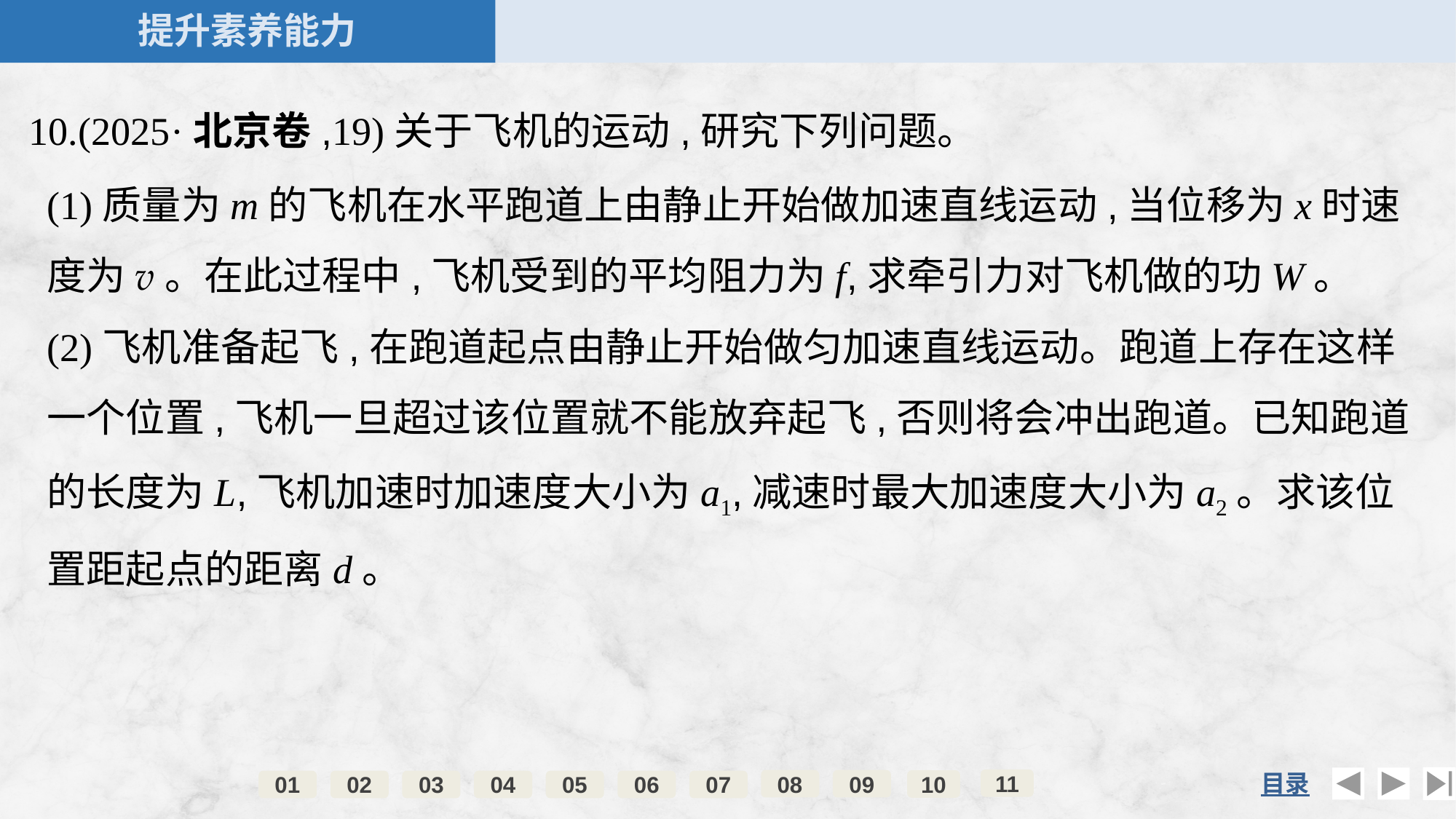

10.(2025·北京卷,19)关于飞机的运动,研究下列问题。
(1)质量为m的飞机在水平跑道上由静止开始做加速直线运动,当位移为x时速度为v。在此过程中,飞机受到的平均阻力为f,求牵引力对飞机做的功W。
(2)飞机准备起飞,在跑道起点由静止开始做匀加速直线运动。跑道上存在这样一个位置,飞机一旦超过该位置就不能放弃起飞,否则将会冲出跑道。已知跑道的长度为L,飞机加速时加速度大小为a1,减速时最大加速度大小为a2。求该位置距起点的距离d。